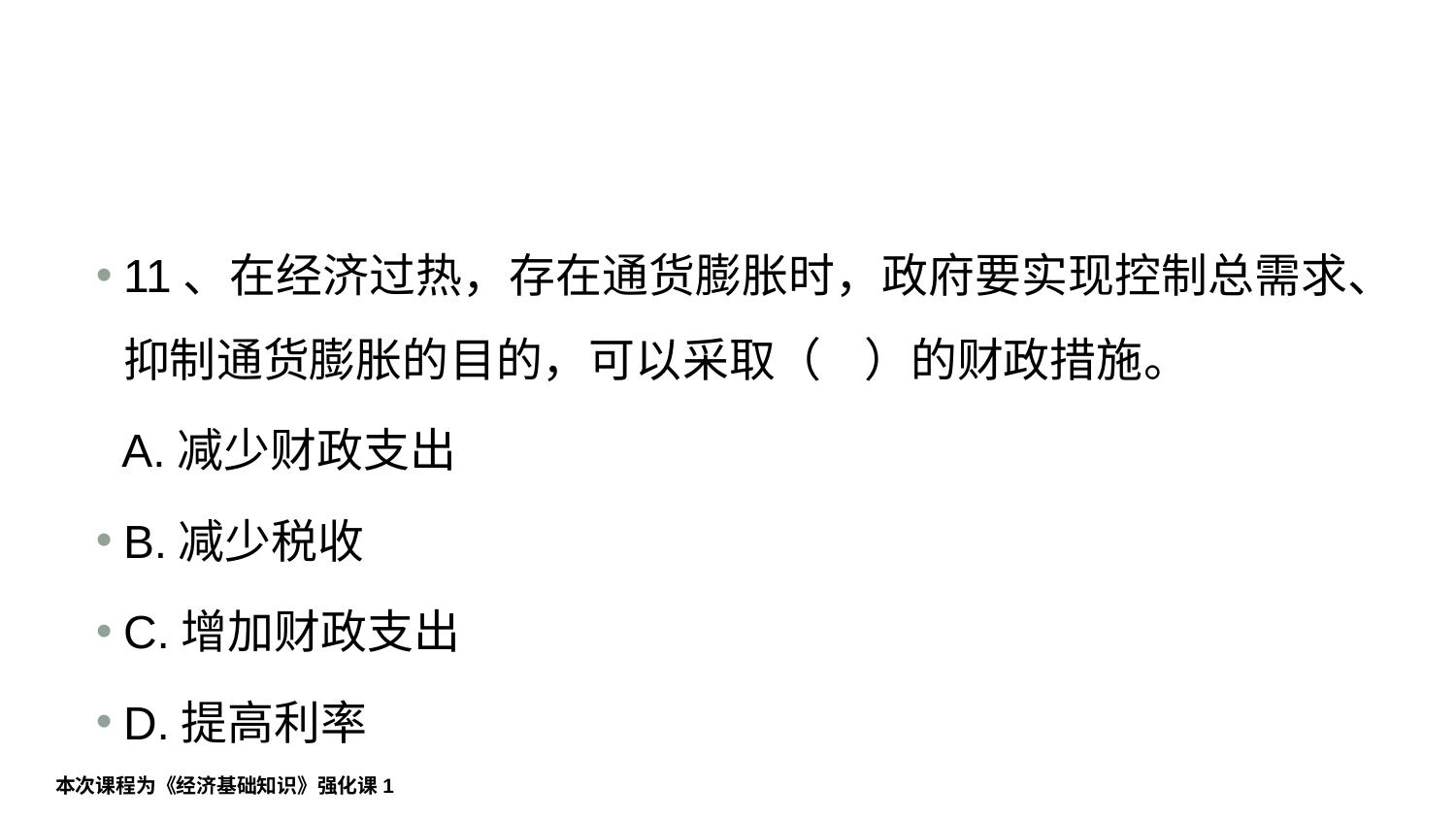

#

11、在经济过热，存在通货膨胀时，政府要实现控制总需求、抑制通货膨胀的目的，可以采取（    ）的财政措施。
  A.减少财政支出
B.减少税收
C.增加财政支出
D.提高利率